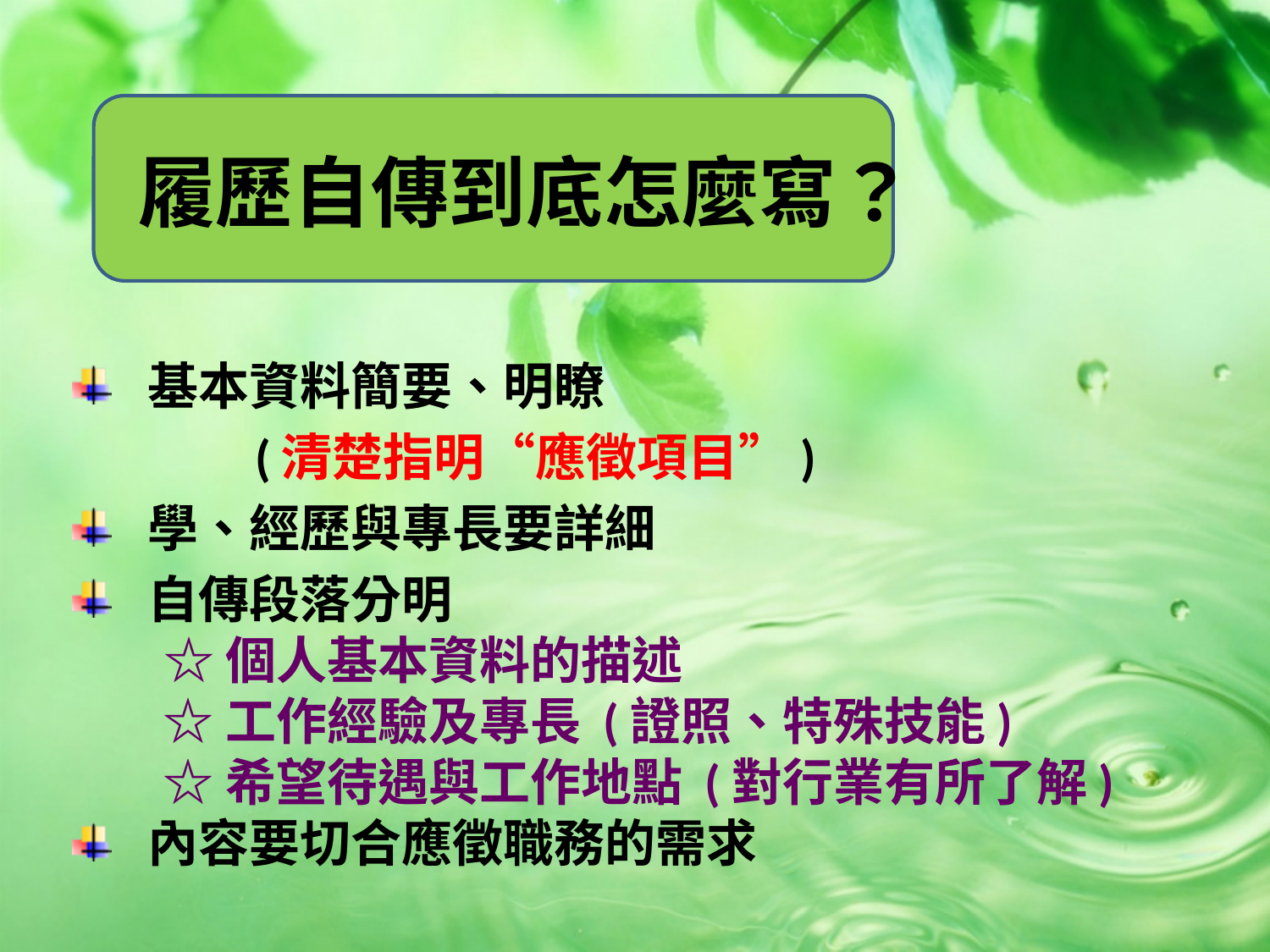

# 履歷自傳到底怎麼寫？
基本資料簡要、明瞭
                (清楚指明“應徵項目”)
學、經歷與專長要詳細
自傳段落分明
        ☆個人基本資料的描述
        ☆工作經驗及專長 (證照、特殊技能)
        ☆希望待遇與工作地點 (對行業有所了解)
內容要切合應徵職務的需求